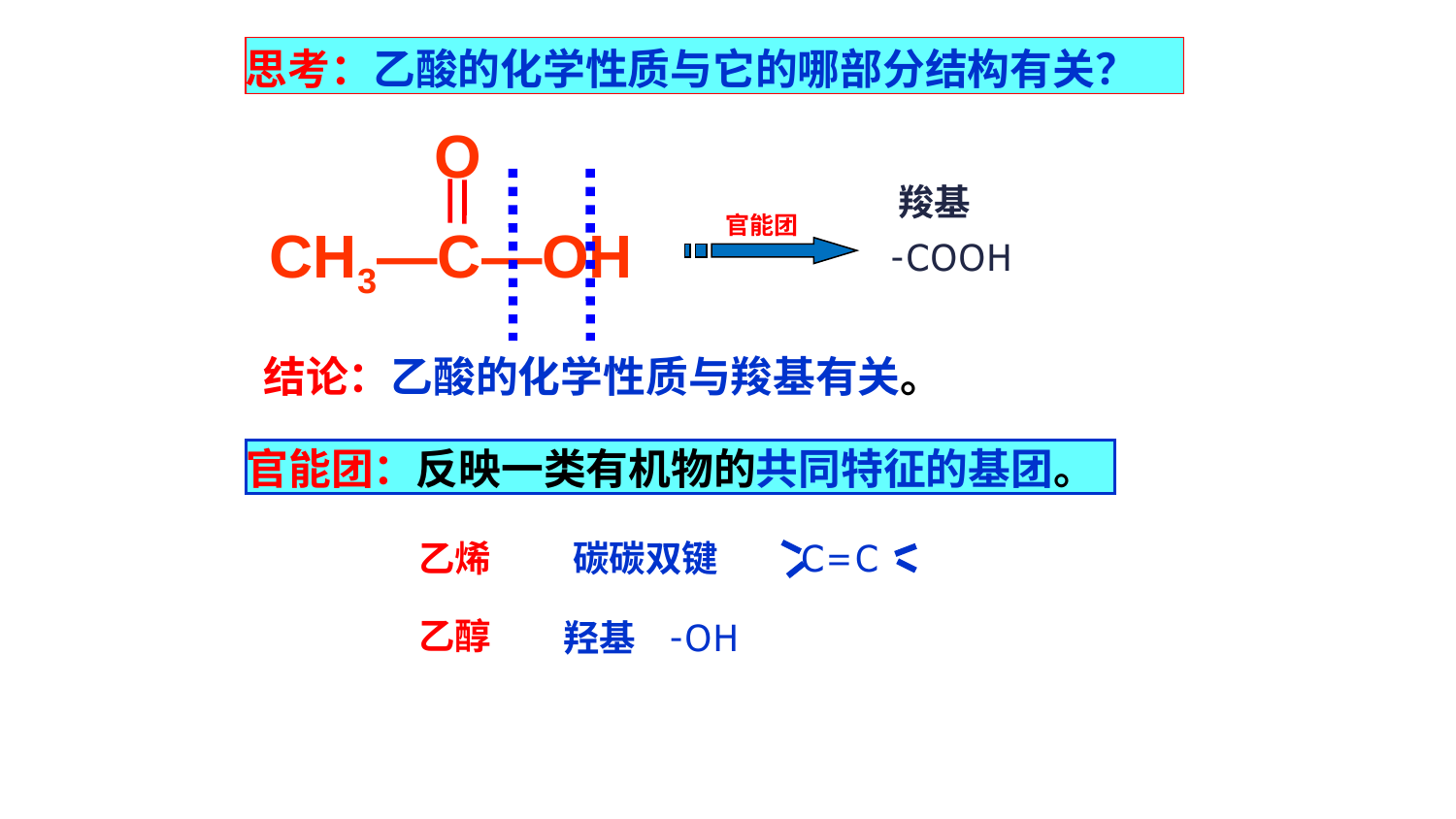

思考：乙酸的化学性质与它的哪部分结构有关？
O

CH3—C—OH

     羧基
    -COOH
官能团

结论：乙酸的化学性质与羧基有关。
官能团：反映一类有机物的共同特征的基团。
乙烯

 碳碳双键         C=C
乙醇
   羟基   -OH